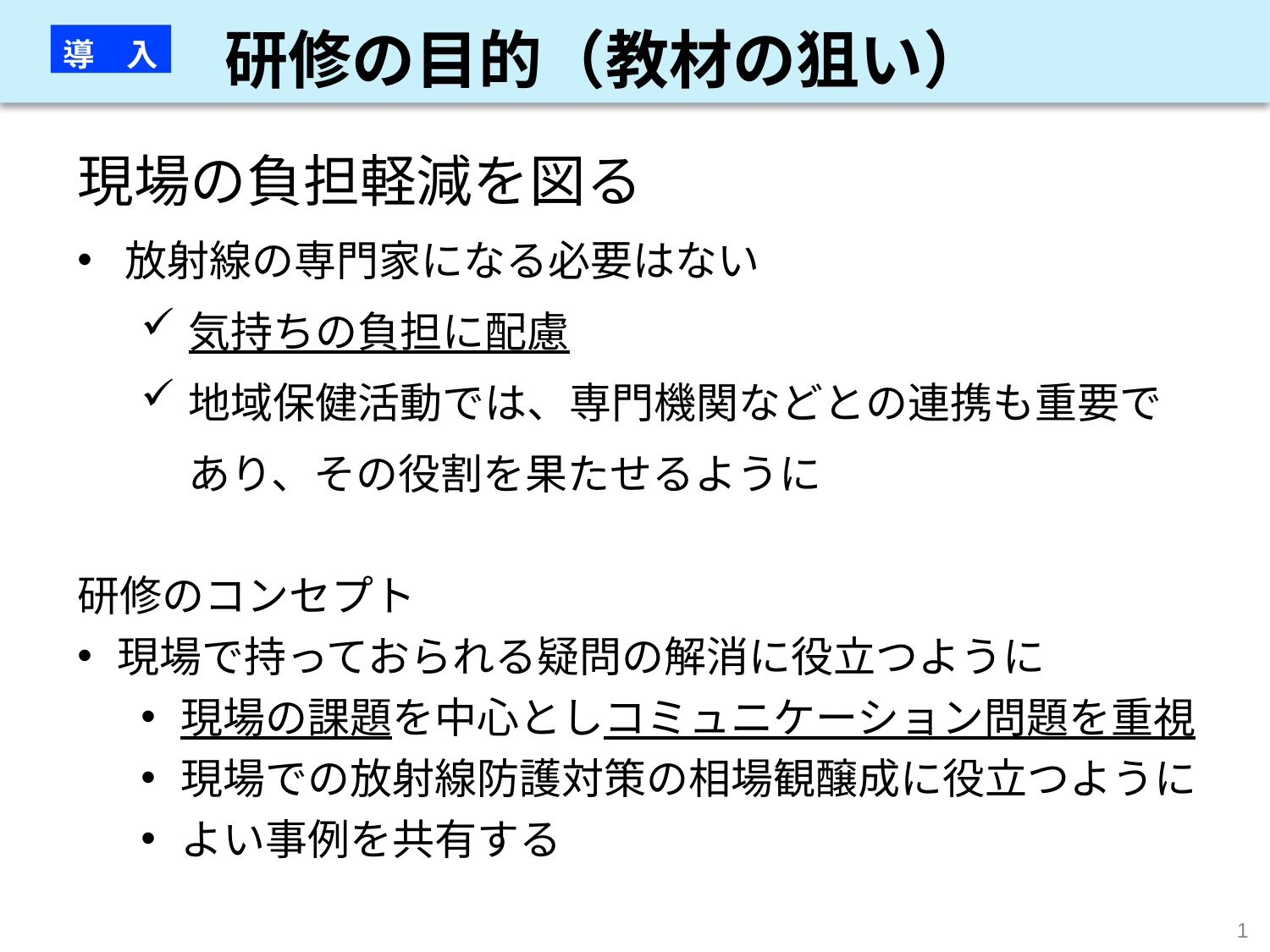

導　入
# 研修の目的（教材の狙い）
現場の負担軽減を図る
放射線の専門家になる必要はない
気持ちの負担に配慮
地域保健活動では、専門機関などとの連携も重要であり、その役割を果たせるように

研修のコンセプト
現場で持っておられる疑問の解消に役立つように
現場の課題を中心としコミュニケーション問題を重視
現場での放射線防護対策の相場観醸成に役立つように
よい事例を共有する
1